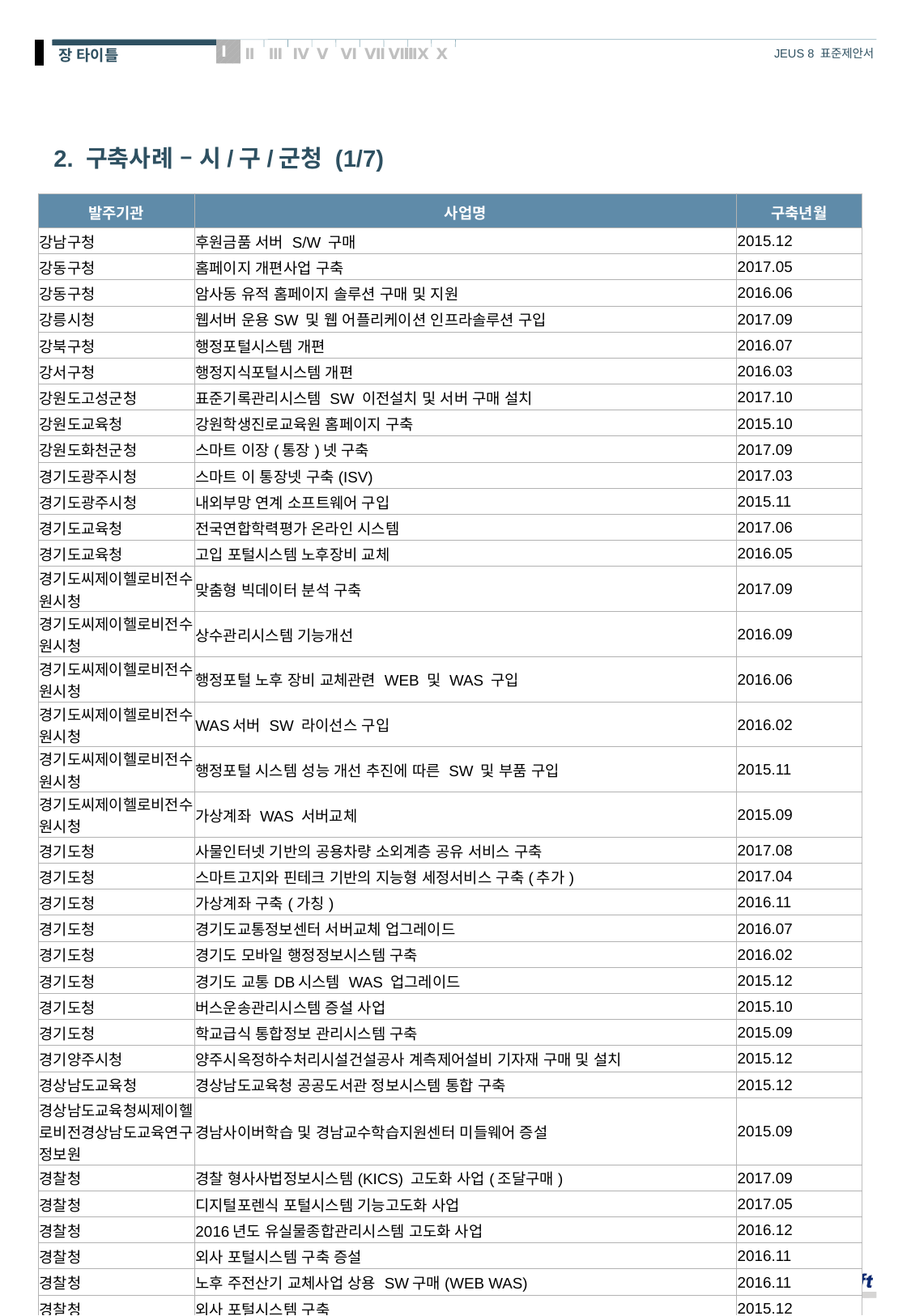

# 2. 구축사례 – 시/구/군청 (1/7)
| 발주기관 | 사업명 | 구축년월 |
| --- | --- | --- |
| 강남구청 | 후원금품 서버 S/W 구매 | 2015.12 |
| 강동구청 | 홈페이지 개편사업 구축 | 2017.05 |
| 강동구청 | 암사동 유적 홈페이지 솔루션 구매 및 지원 | 2016.06 |
| 강릉시청 | 웹서버 운용SW 및 웹 어플리케이션 인프라솔루션 구입 | 2017.09 |
| 강북구청 | 행정포털시스템 개편 | 2016.07 |
| 강서구청 | 행정지식포털시스템 개편 | 2016.03 |
| 강원도고성군청 | 표준기록관리시스템 SW 이전설치 및 서버 구매 설치 | 2017.10 |
| 강원도교육청 | 강원학생진로교육원 홈페이지 구축 | 2015.10 |
| 강원도화천군청 | 스마트 이장(통장)넷 구축 | 2017.09 |
| 경기도광주시청 | 스마트 이 통장넷 구축(ISV) | 2017.03 |
| 경기도광주시청 | 내외부망 연계 소프트웨어 구입 | 2015.11 |
| 경기도교육청 | 전국연합학력평가 온라인 시스템 | 2017.06 |
| 경기도교육청 | 고입 포털시스템 노후장비 교체 | 2016.05 |
| 경기도씨제이헬로비전수원시청 | 맞춤형 빅데이터 분석 구축 | 2017.09 |
| 경기도씨제이헬로비전수원시청 | 상수관리시스템 기능개선 | 2016.09 |
| 경기도씨제이헬로비전수원시청 | 행정포털 노후 장비 교체관련 WEB 및 WAS 구입 | 2016.06 |
| 경기도씨제이헬로비전수원시청 | WAS서버 SW 라이선스 구입 | 2016.02 |
| 경기도씨제이헬로비전수원시청 | 행정포털 시스템 성능 개선 추진에 따른 SW 및 부품 구입 | 2015.11 |
| 경기도씨제이헬로비전수원시청 | 가상계좌 WAS 서버교체 | 2015.09 |
| 경기도청 | 사물인터넷 기반의 공용차량 소외계층 공유 서비스 구축 | 2017.08 |
| 경기도청 | 스마트고지와 핀테크 기반의 지능형 세정서비스 구축(추가) | 2017.04 |
| 경기도청 | 가상계좌 구축(가칭) | 2016.11 |
| 경기도청 | 경기도교통정보센터 서버교체 업그레이드 | 2016.07 |
| 경기도청 | 경기도 모바일 행정정보시스템 구축 | 2016.02 |
| 경기도청 | 경기도 교통DB시스템 WAS 업그레이드 | 2015.12 |
| 경기도청 | 버스운송관리시스템 증설 사업 | 2015.10 |
| 경기도청 | 학교급식 통합정보 관리시스템 구축 | 2015.09 |
| 경기양주시청 | 양주시옥정하수처리시설건설공사 계측제어설비 기자재 구매 및 설치 | 2015.12 |
| 경상남도교육청 | 경상남도교육청 공공도서관 정보시스템 통합 구축 | 2015.12 |
| 경상남도교육청씨제이헬로비전경상남도교육연구정보원 | 경남사이버학습 및 경남교수학습지원센터 미들웨어 증설 | 2015.09 |
| 경찰청 | 경찰 형사사법정보시스템(KICS) 고도화 사업(조달구매) | 2017.09 |
| 경찰청 | 디지털포렌식 포털시스템 기능고도화 사업 | 2017.05 |
| 경찰청 | 2016년도 유실물종합관리시스템 고도화 사업 | 2016.12 |
| 경찰청 | 외사 포털시스템 구축 증설 | 2016.11 |
| 경찰청 | 노후 주전산기 교체사업 상용 SW구매(WEB WAS) | 2016.11 |
| 경찰청 | 외사 포털시스템 구축 | 2015.12 |